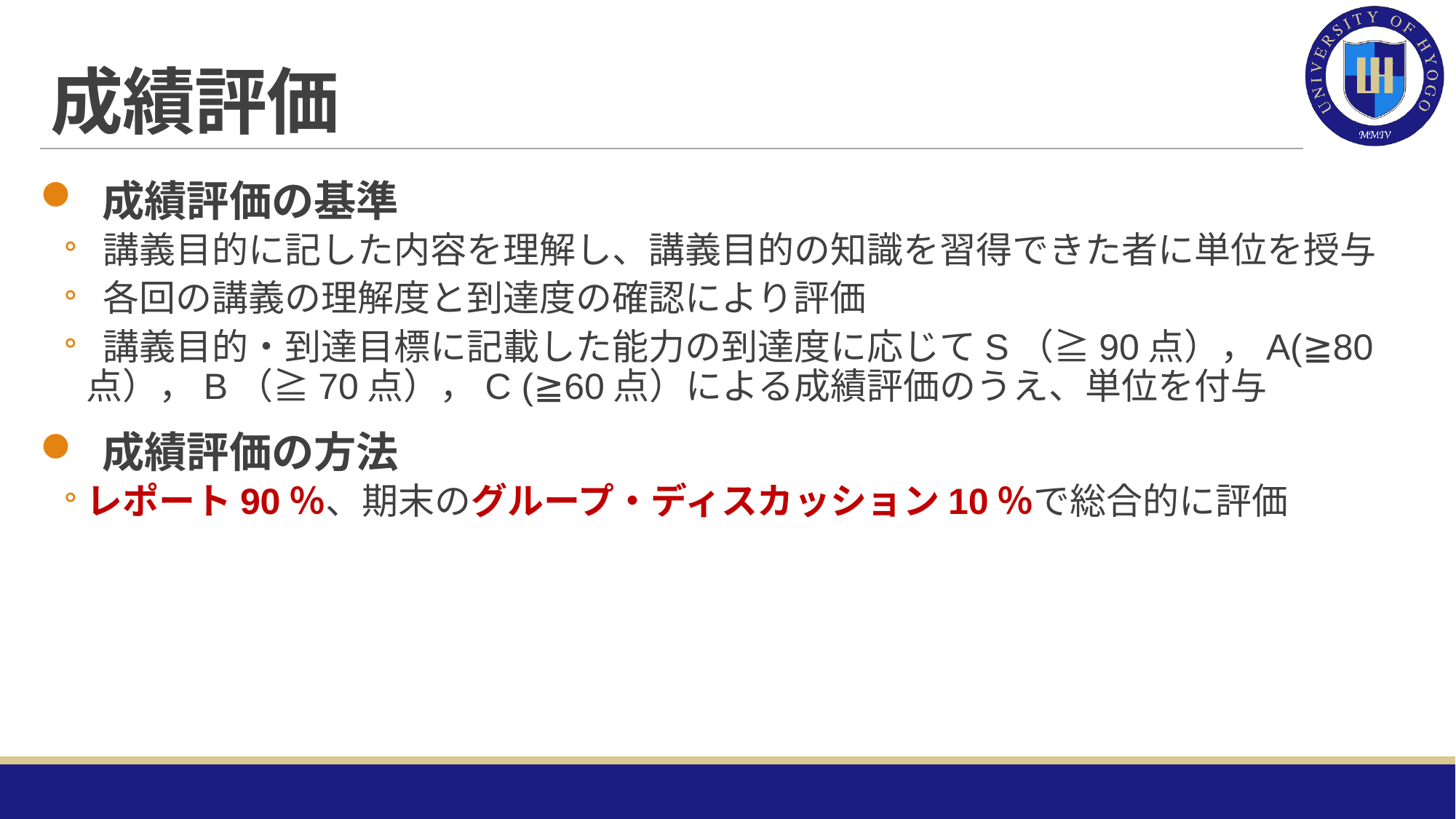

# 成績評価
 成績評価の基準
 講義目的に記した内容を理解し、講義目的の知識を習得できた者に単位を授与
 各回の講義の理解度と到達度の確認により評価
 講義目的・到達目標に記載した能力の到達度に応じてS（≧90点），A(≧80点），B（≧70点），C (≧60点）による成績評価のうえ、単位を付与
 成績評価の方法
レポート90％、期末のグループ・ディスカッション10％で総合的に評価